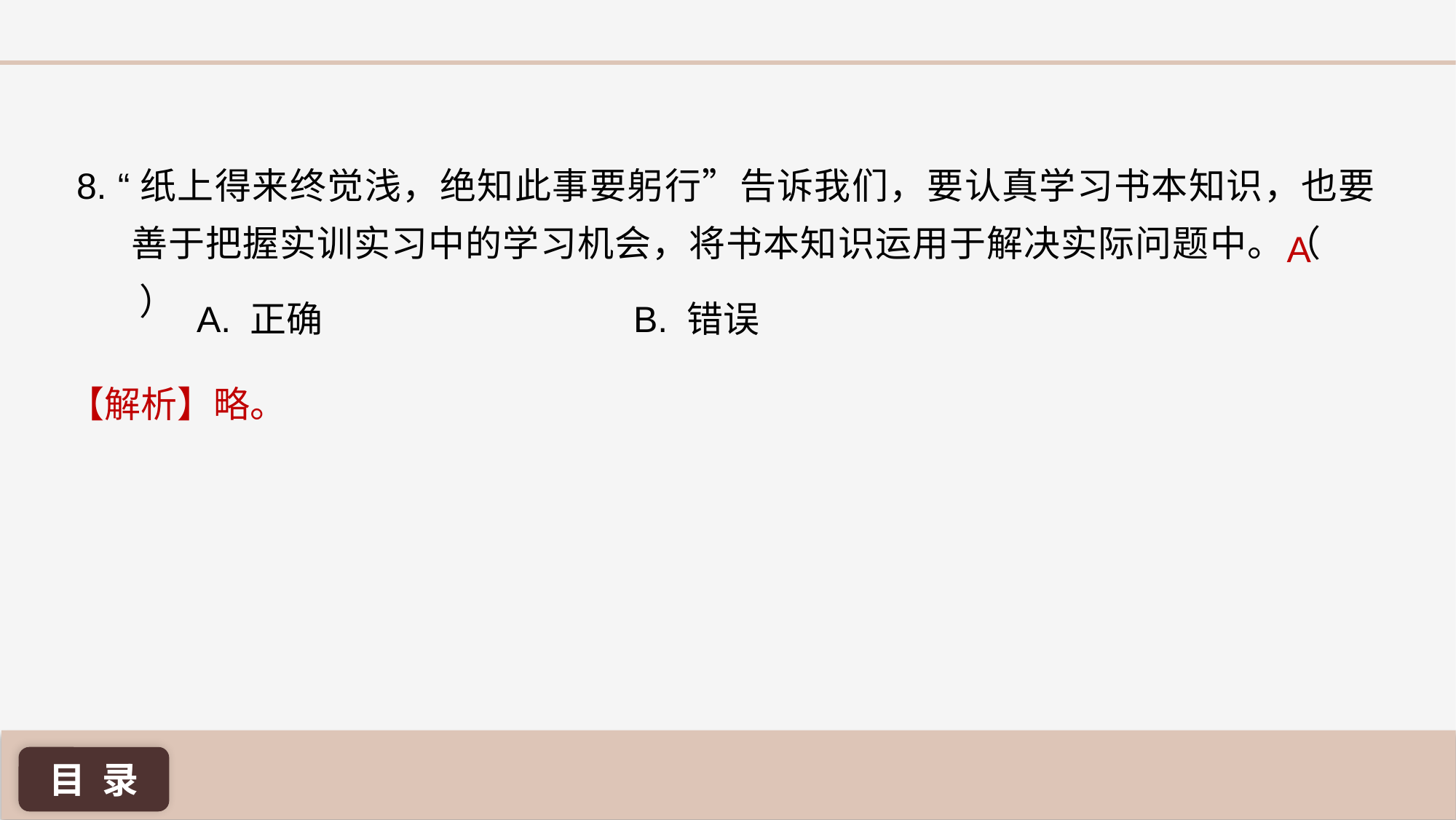

8. “纸上得来终觉浅，绝知此事要躬行”告诉我们，要认真学习书本知识，也要善于把握实训实习中的学习机会，将书本知识运用于解决实际问题中。（        ）
A
A. 正确 			B. 错误
【解析】略。